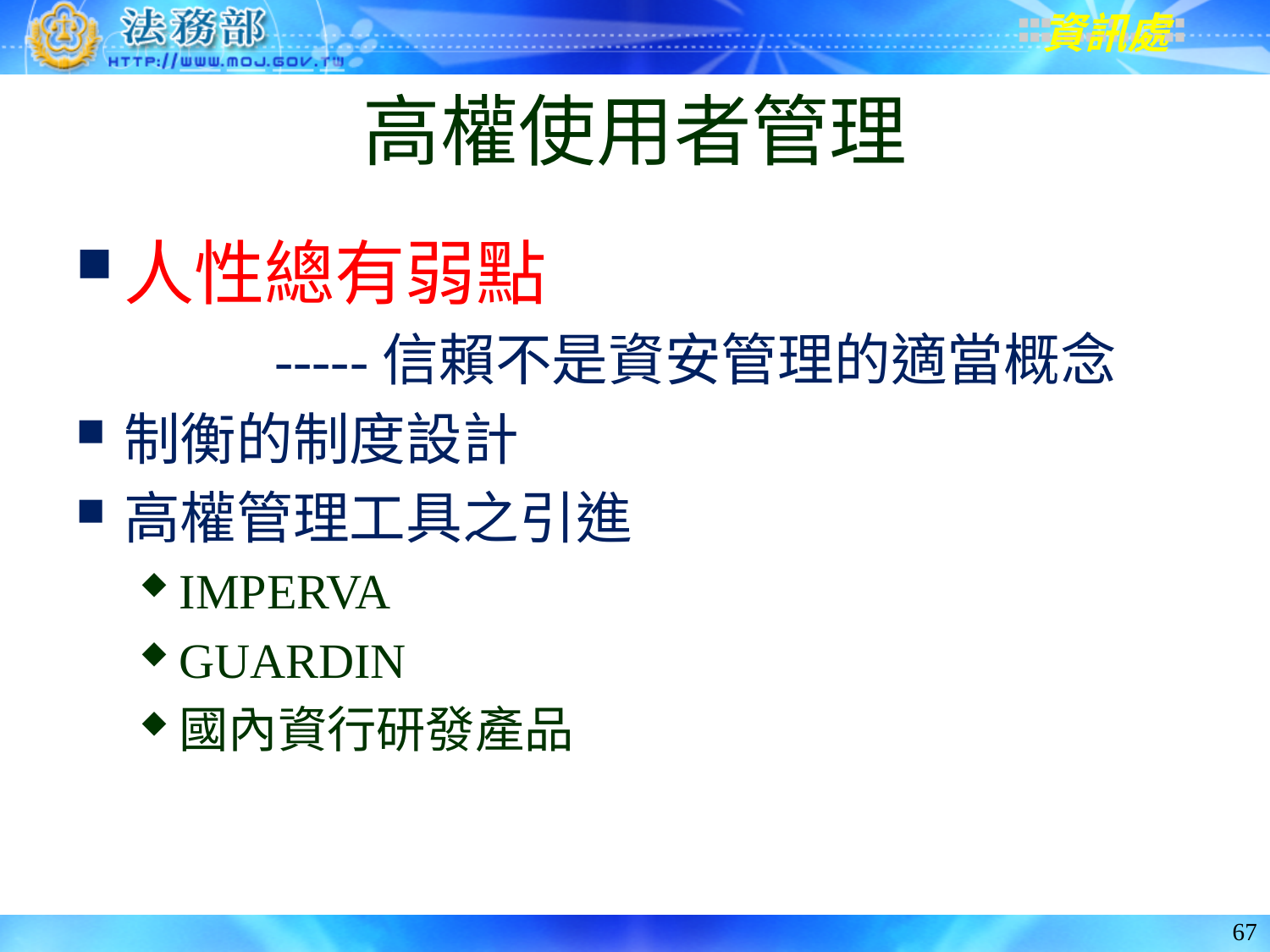

# 高權使用者管理
人性總有弱點
              -----信賴不是資安管理的適當概念
制衡的制度設計
高權管理工具之引進
IMPERVA
GUARDIN
國內資行研發產品